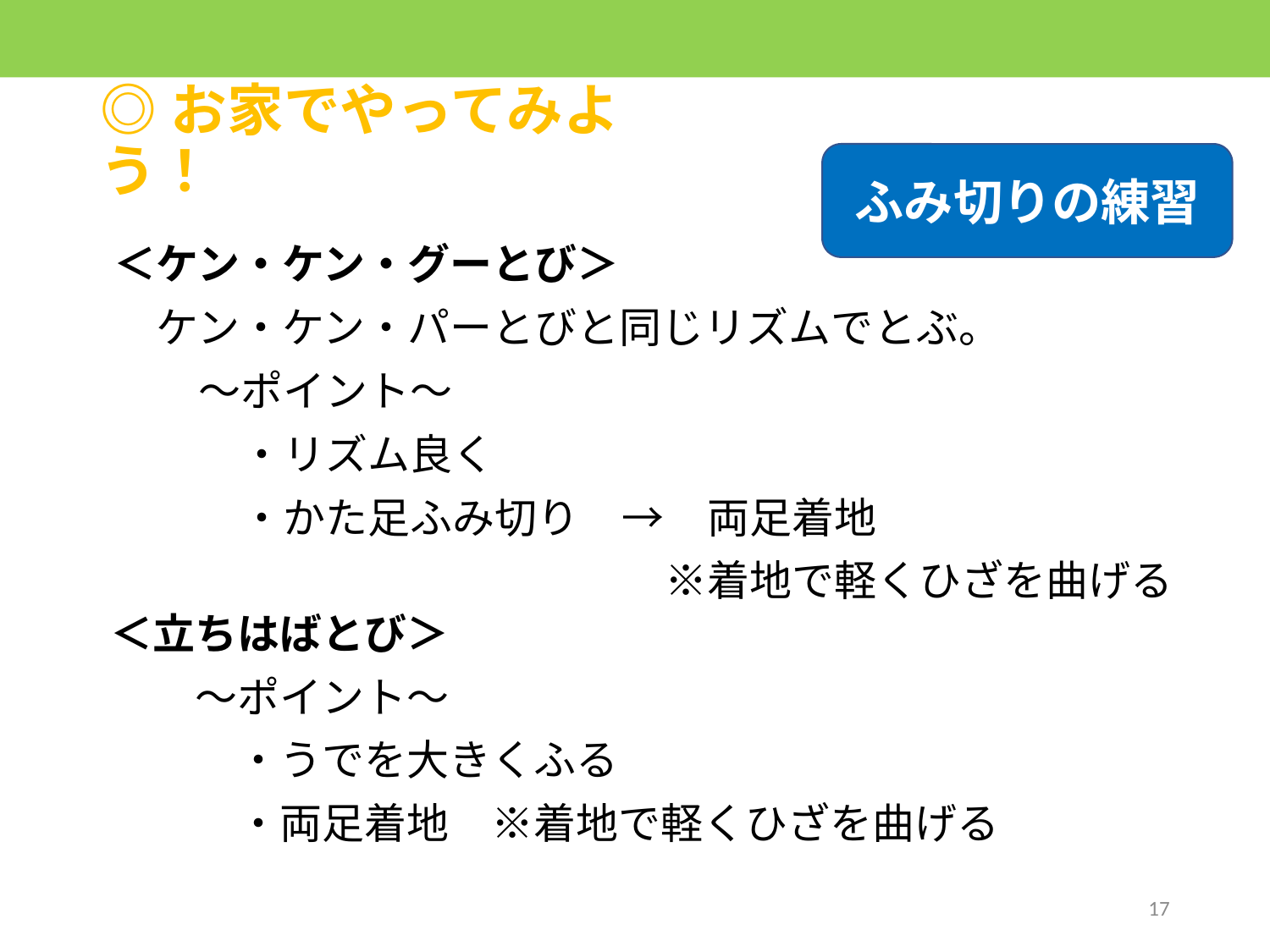

# ◎お家でやってみよう！
ふみ切りの練習
＜ケン・ケン・グーとび＞
　ケン・ケン・パーとびと同じリズムでとぶ。
　　～ポイント～
　　　・リズム良く
　　　・かた足ふみ切り　→　両足着地
　　　　　　　　　　　　　※着地で軽くひざを曲げる

＜立ちはばとび＞
　　～ポイント～
　　　・うでを大きくふる
　　　・両足着地　※着地で軽くひざを曲げる

17